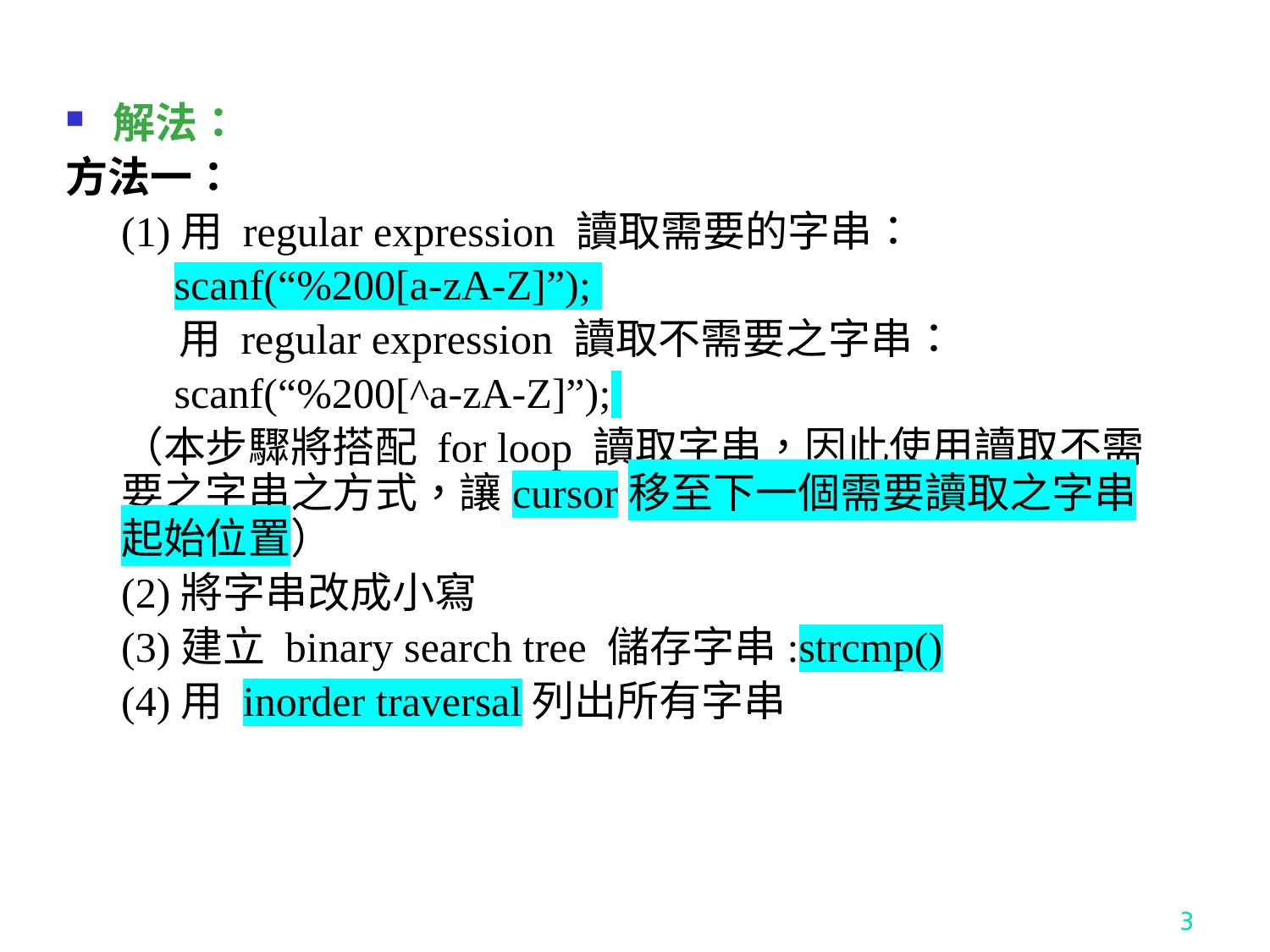

解法：
方法一：
(1)用 regular expression 讀取需要的字串：
     scanf(“%200[a-zA-Z]”);
     用 regular expression 讀取不需要之字串：
     scanf(“%200[^a-zA-Z]”);
（本步驟將搭配 for loop 讀取字串，因此使用讀取不需要之字串之方式，讓cursor移至下一個需要讀取之字串起始位置）
(2)將字串改成小寫
(3)建立 binary search tree 儲存字串:strcmp()
(4)用 inorder traversal列出所有字串
3